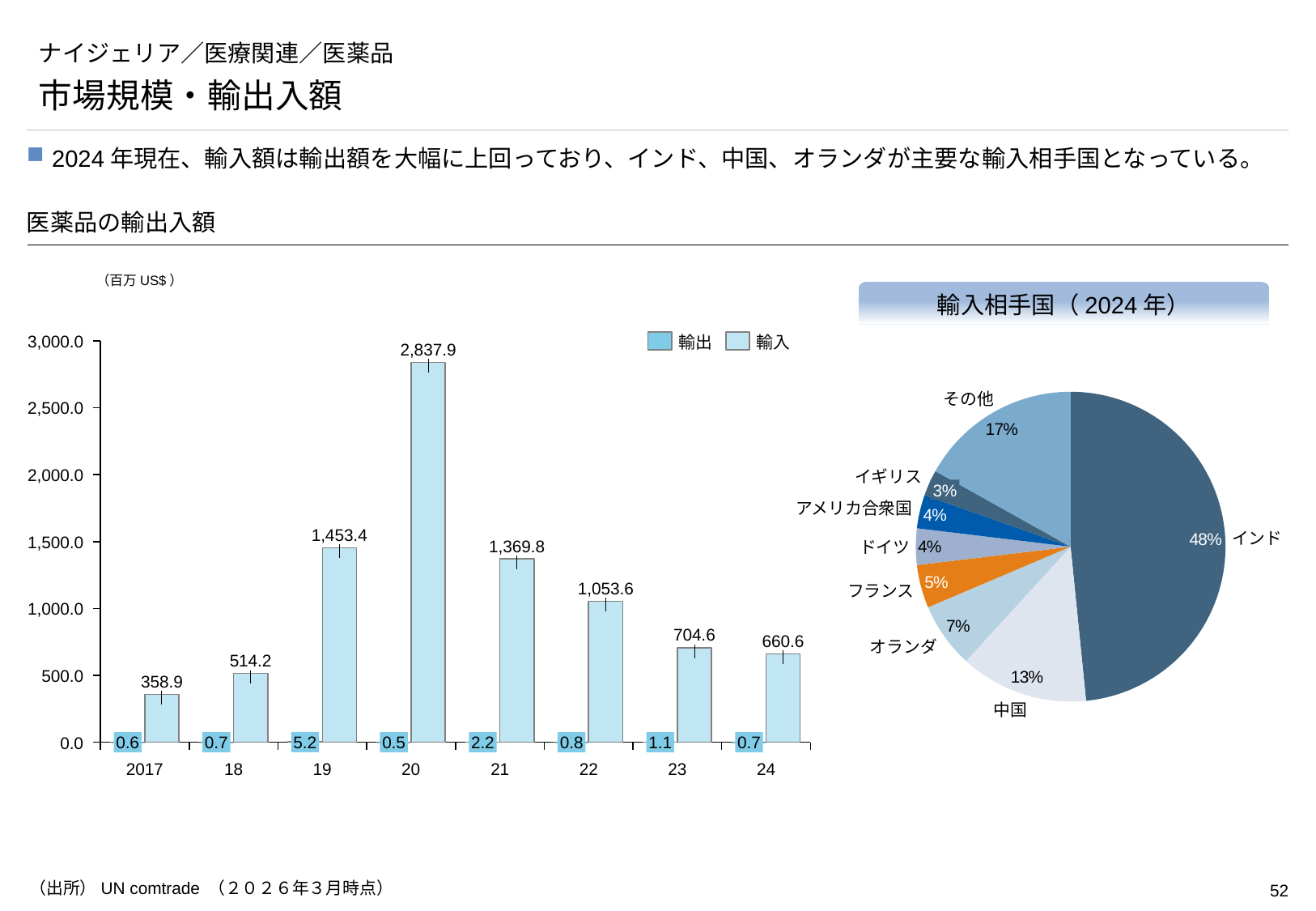

# ナイジェリア／医療関連／医薬品
市場規模・輸出入額
2024年現在、輸入額は輸出額を大幅に上回っており、インド、中国、オランダが主要な輸入相手国となっている。
医薬品の輸出入額
（百万US$）
輸入相手国（2024年）

### Chart

| Category |  |  |
|---|---|---|
3,000.0
輸出
輸入

2,837.9

### Chart

| Category |  |
|---|---|
その他
2,500.0
2,000.0
イギリス
3%
アメリカ合衆国
1,453.4
インド
1,500.0
1,369.8
ドイツ
1,053.6
フランス
1,000.0
704.6
660.6
オランダ
514.2
500.0
358.9
中国
5.2
0.6
0.7
0.5
2.2
0.8
1.1
0.7
0.0
2017
18
19
20
21
22
23
24
（出所）UN comtrade （２０２６年３月時点）